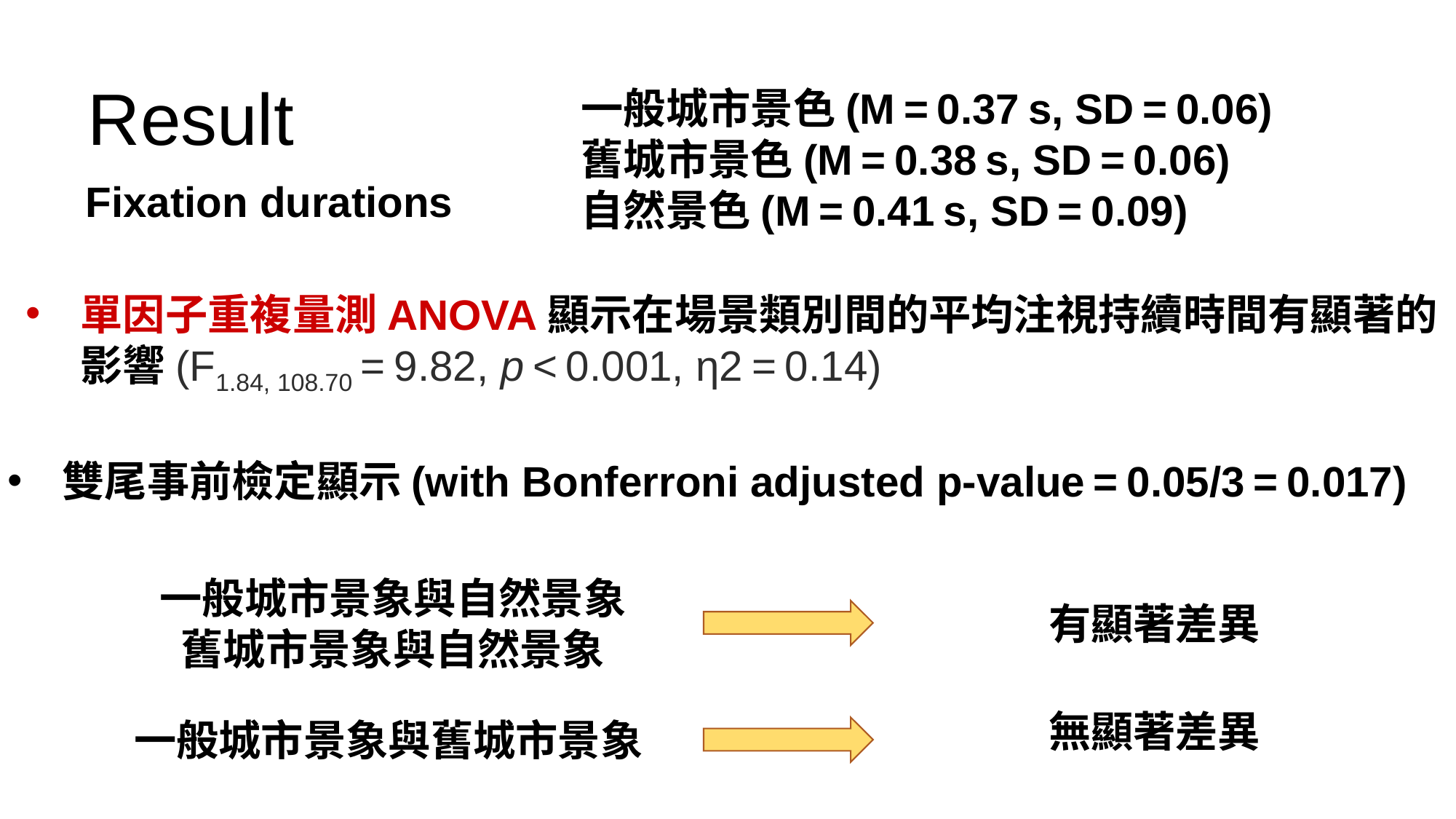

Result
一般城市景色(M = 0.37 s, SD = 0.06)
舊城市景色(M = 0.38 s, SD = 0.06)
自然景色(M = 0.41 s, SD = 0.09)
Fixation durations
單因子重複量測ANOVA顯示在場景類別間的平均注視持續時間有顯著的影響(F1.84, 108.70 = 9.82, p < 0.001, η2 = 0.14)
雙尾事前檢定顯示(with Bonferroni adjusted p-value = 0.05/3 = 0.017)
一般城市景象與自然景象
舊城市景象與自然景象
有顯著差異

無顯著差異
一般城市景象與舊城市景象